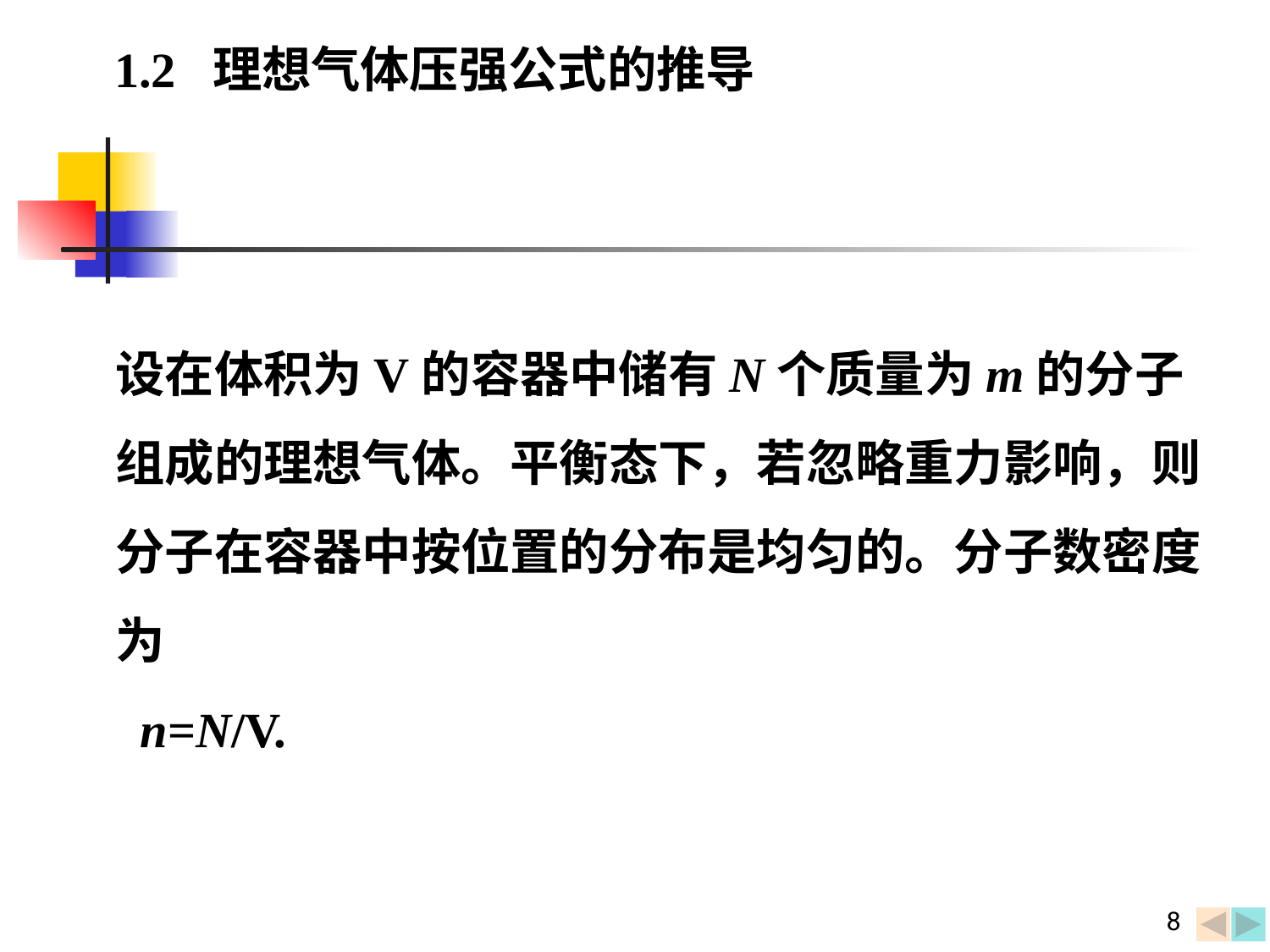

1.2  理想气体压强公式的推导
设在体积为V的容器中储有N个质量为m的分子组成的理想气体。平衡态下，若忽略重力影响，则分子在容器中按位置的分布是均匀的。分子数密度为
  n=N/V.

8